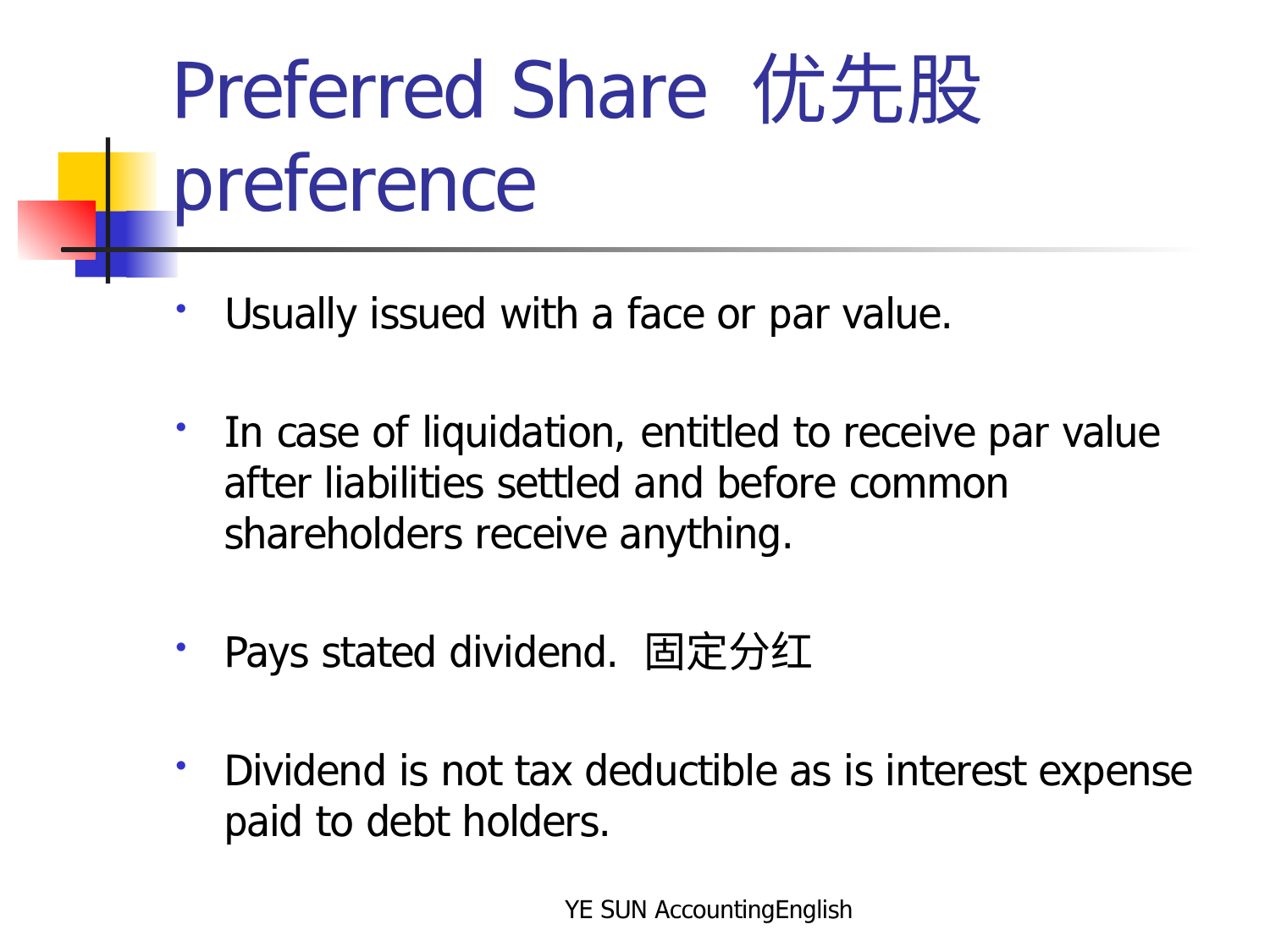

# Preferred Share 优先股 preference
Usually issued with a face or par value.

In case of liquidation, entitled to receive par value after liabilities settled and before common shareholders receive anything.

Pays stated dividend. 固定分红

Dividend is not tax deductible as is interest expense paid to debt holders.
YE SUN AccountingEnglish
21